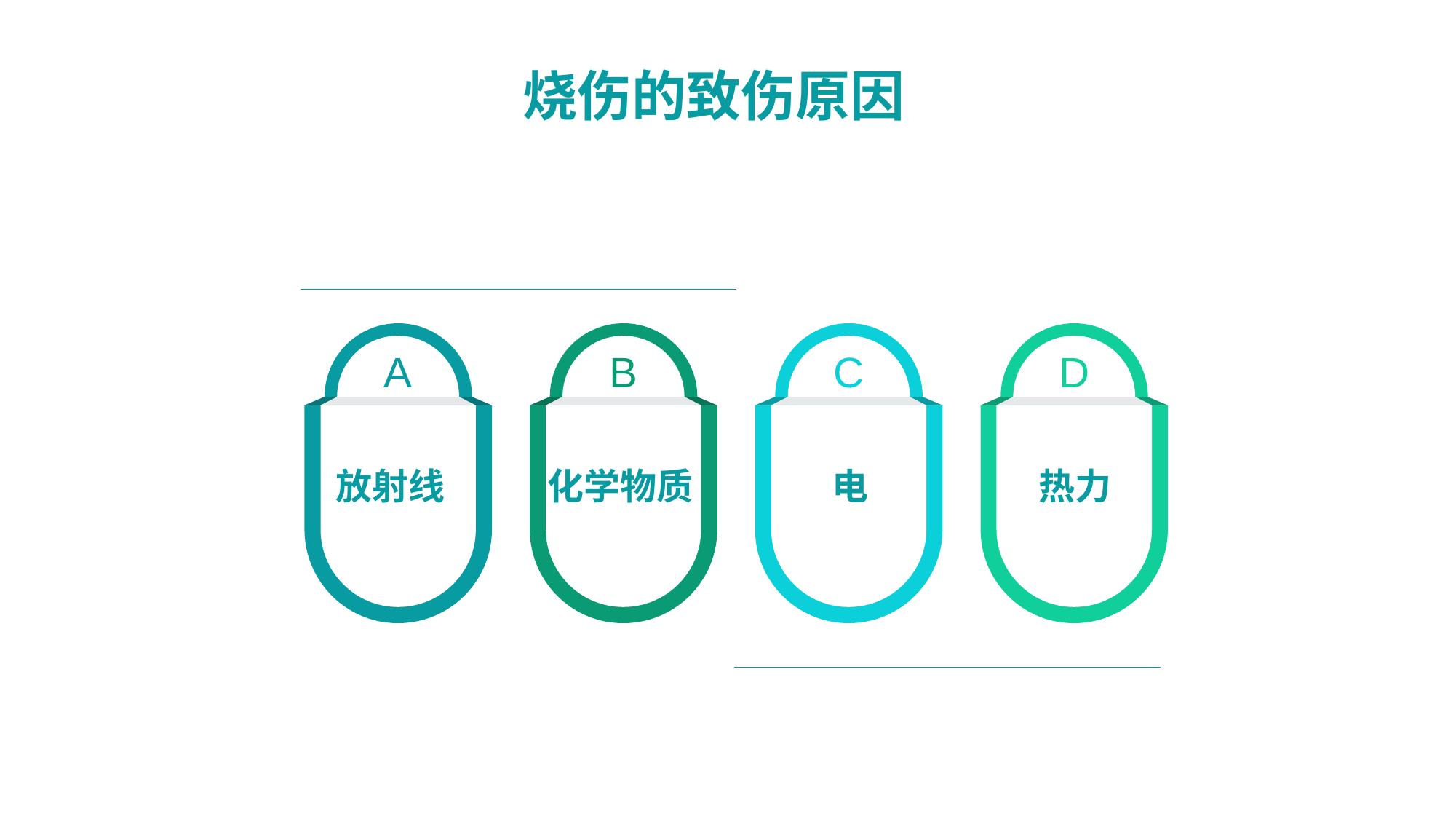

烧伤的致伤原因

A
B
C
D

放射线
化学物质
 电
热力